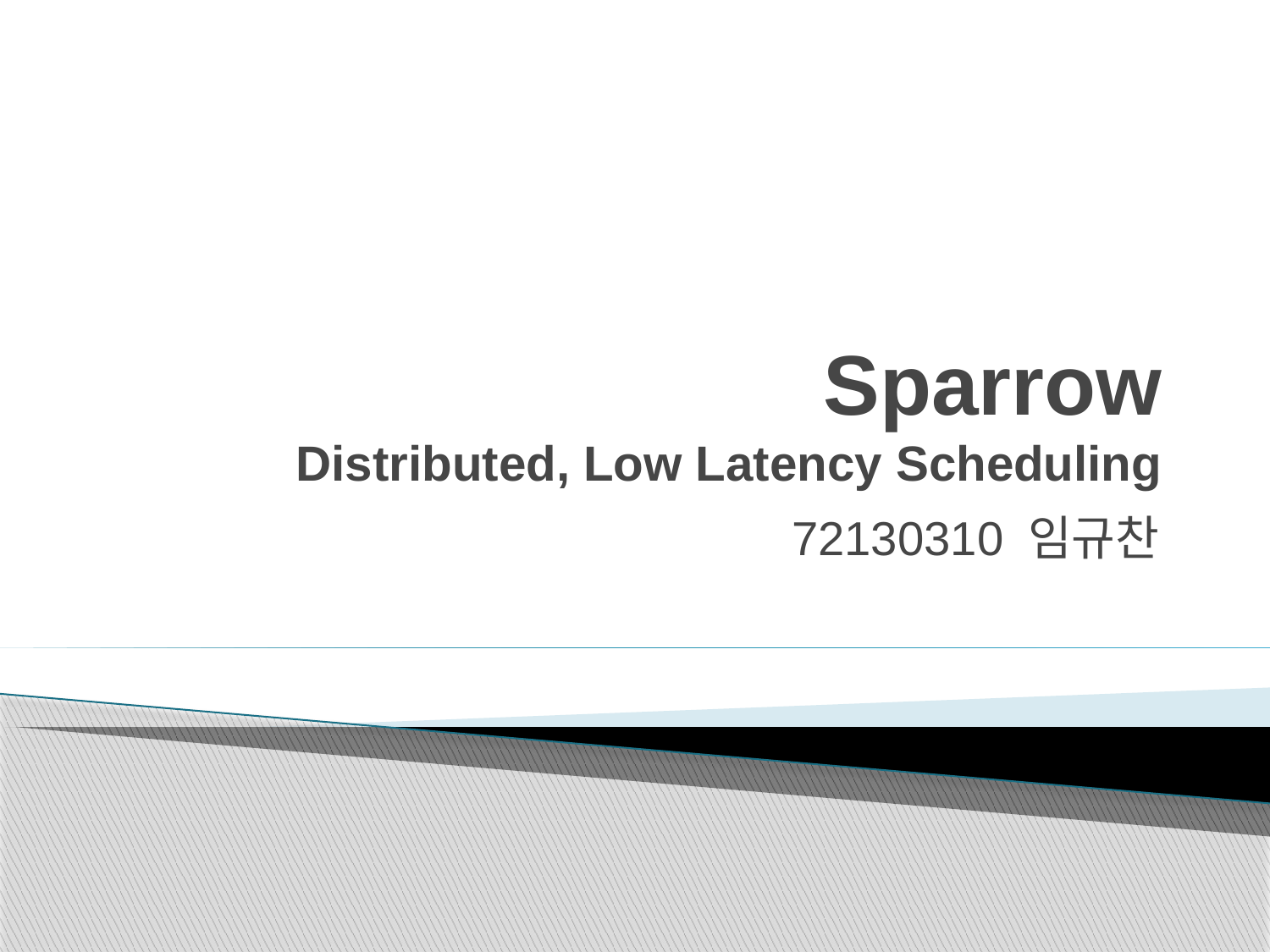

# Sparrow Distributed, Low Latency Scheduling
72130310 임규찬